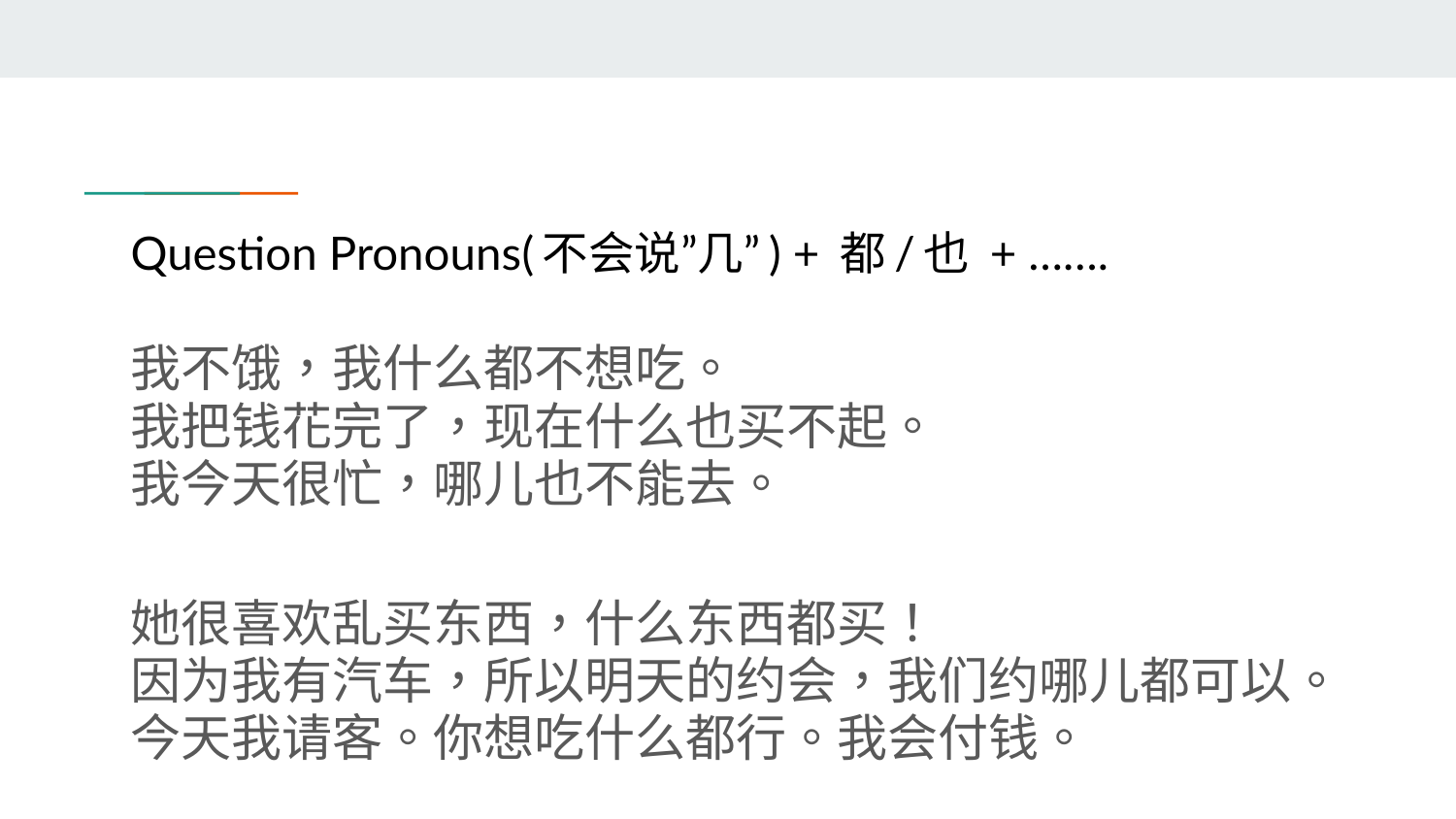

# Question Pronouns(不会说”几”) + 都/也 + …….
我不饿，我什么都不想吃。
我把钱花完了，现在什么也买不起。
我今天很忙，哪儿也不能去。
她很喜欢乱买东西，什么东西都买！
因为我有汽车，所以明天的约会，我们约哪儿都可以。
今天我请客。你想吃什么都行。我会付钱。